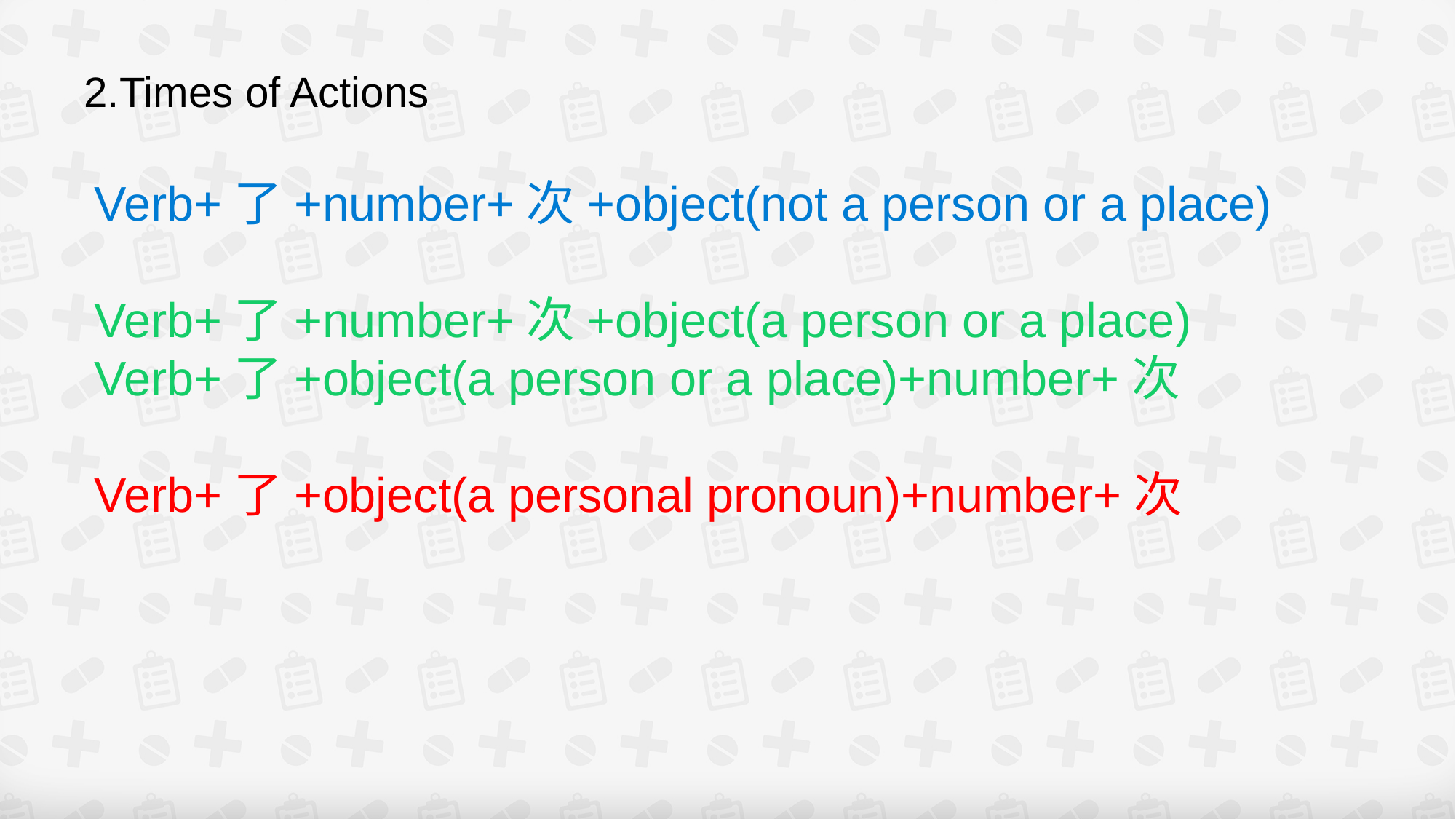

2.Times of Actions
Verb+了+number+次+object(not a person or a place)

Verb+了+number+次+object(a person or a place)
Verb+了+object(a person or a place)+number+次

Verb+了+object(a personal pronoun)+number+次